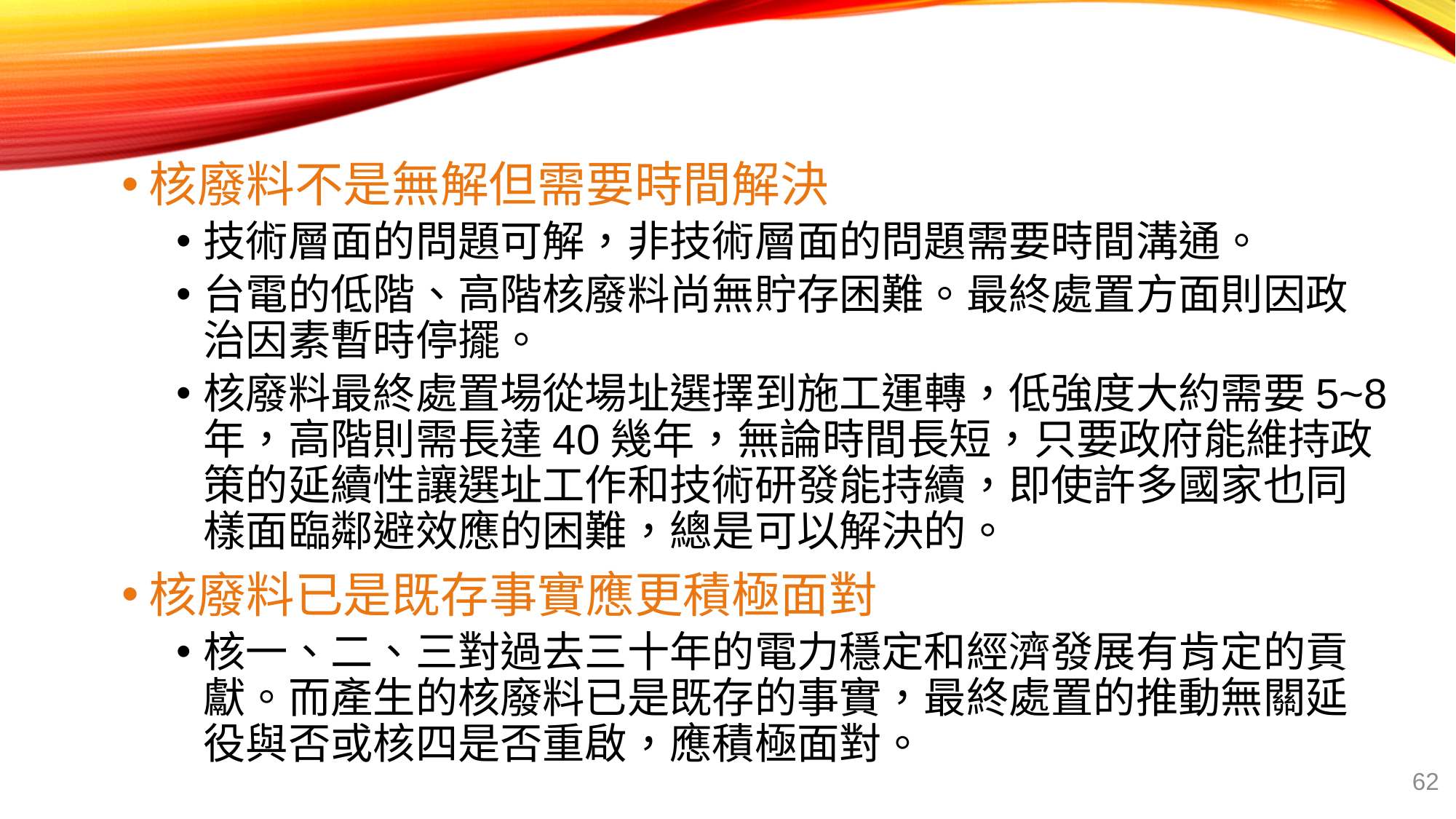

核廢料不是無解但需要時間解決
技術層面的問題可解，非技術層面的問題需要時間溝通。
台電的低階、高階核廢料尚無貯存困難。最終處置方面則因政治因素暫時停擺。
核廢料最終處置場從場址選擇到施工運轉，低強度大約需要5~8年，高階則需長達40幾年，無論時間長短，只要政府能維持政策的延續性讓選址工作和技術研發能持續，即使許多國家也同樣面臨鄰避效應的困難，總是可以解決的。
核廢料已是既存事實應更積極面對
核一、二、三對過去三十年的電力穩定和經濟發展有肯定的貢獻。而產生的核廢料已是既存的事實，最終處置的推動無關延役與否或核四是否重啟，應積極面對。
62